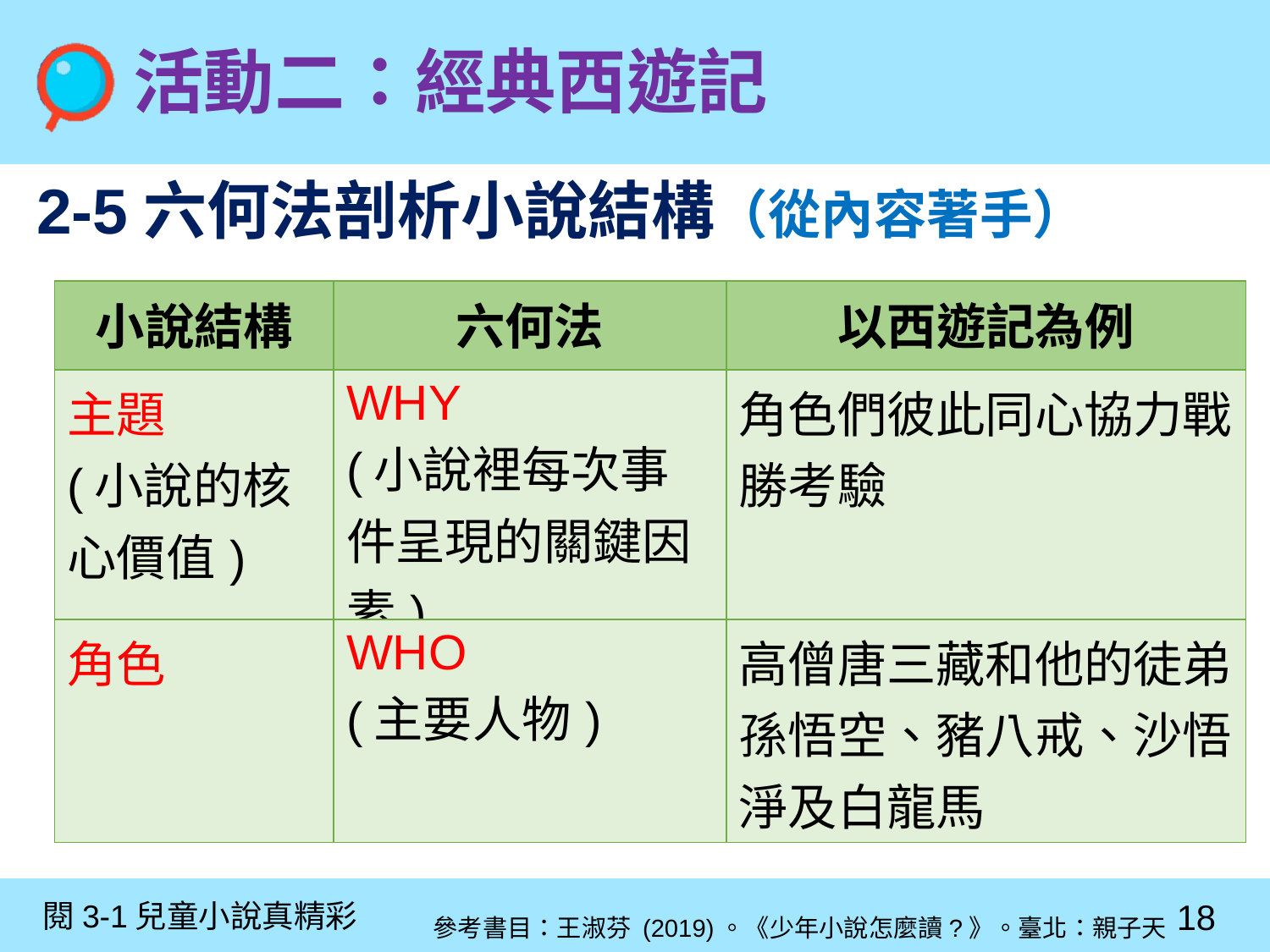

活動二：經典西遊記
2-5六何法剖析小說結構（從內容著手）

| 小說結構 | 六何法 | 以西遊記為例 |
| --- | --- | --- |
| 主題 (小說的核心價值) | WHY (小說裡每次事件呈現的關鍵因素) | 角色們彼此同心協力戰勝考驗 |
| 角色 | WHO (主要人物) | 高僧唐三藏和他的徒弟孫悟空、豬八戒、沙悟淨及白龍馬 |
參考書目：王淑芬 (2019)。《少年小說怎麼讀?》。臺北：親子天下。
18